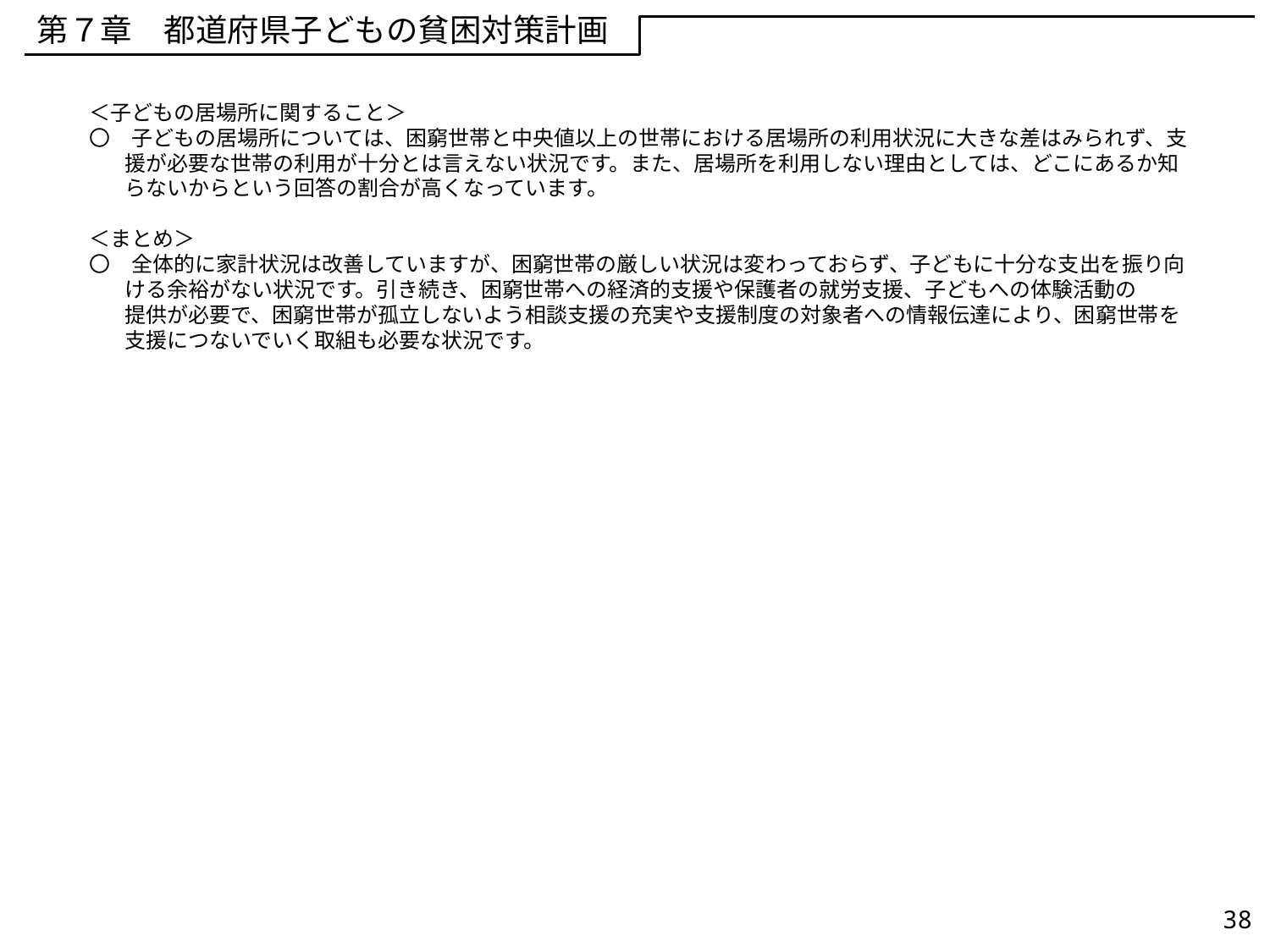

第７章　都道府県子どもの貧困対策計画

＜子どもの居場所に関すること＞
〇　子どもの居場所については、困窮世帯と中央値以上の世帯における居場所の利用状況に大きな差はみられず、支援が必要な世帯の利用が十分とは言えない状況です。また、居場所を利用しない理由としては、どこにあるか知らないからという回答の割合が高くなっています。

＜まとめ＞
〇　全体的に家計状況は改善していますが、困窮世帯の厳しい状況は変わっておらず、子どもに十分な支出を振り向ける余裕がない状況です。引き続き、困窮世帯への経済的支援や保護者の就労支援、子どもへの体験活動の
提供が必要で、困窮世帯が孤立しないよう相談支援の充実や支援制度の対象者への情報伝達により、困窮世帯を支援につないでいく取組も必要な状況です。

38